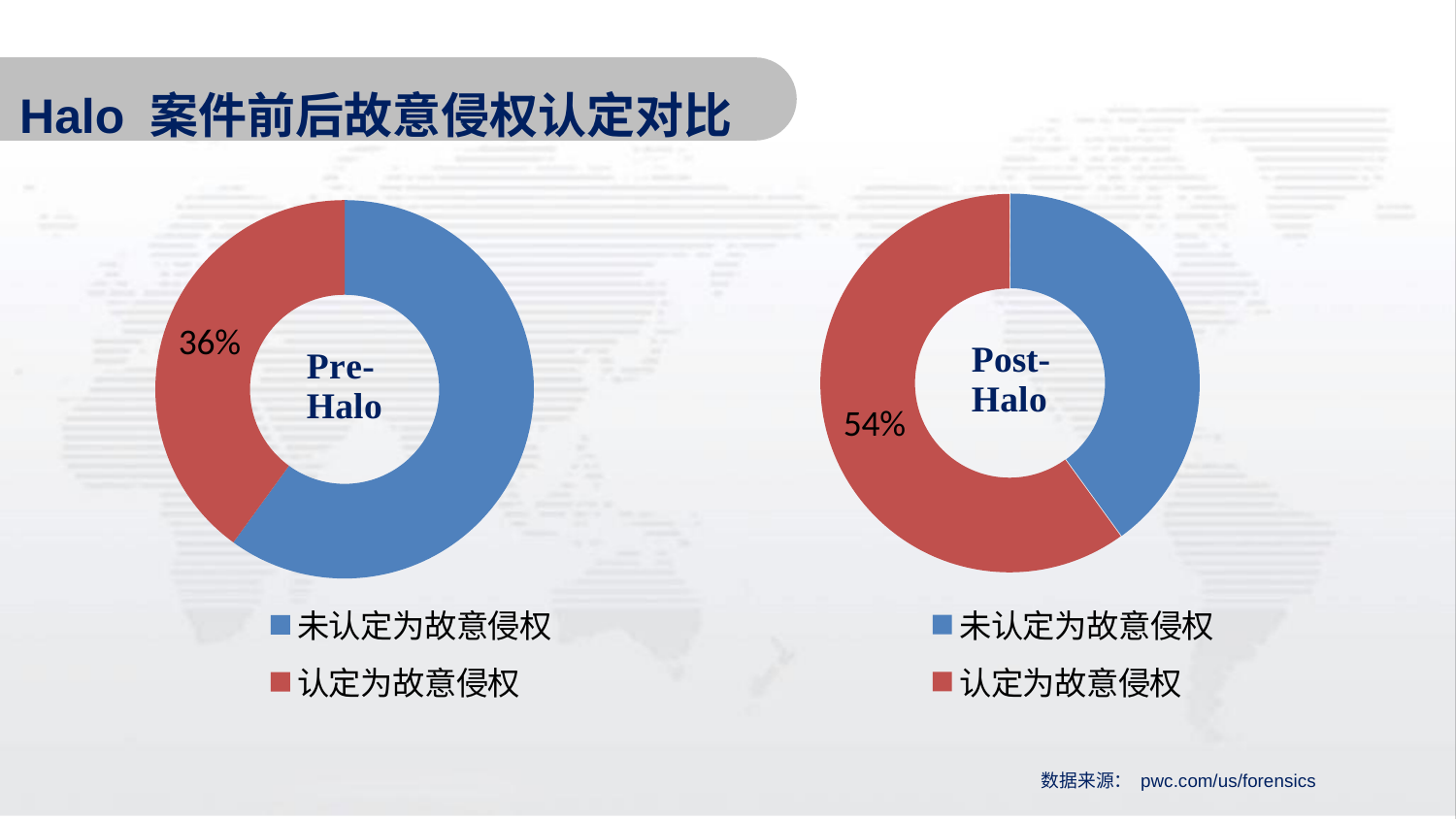

Halo 案件前后故意侵权认定对比

### Chart

| Category | 销售额 |
|---|---|
| 未认定为故意侵权 | 0.36 |
| 认定为故意侵权 | 0.54 |

### Chart

| Category | 销售额 |
|---|---|
| 未认定为故意侵权 | 0.54 |
| 认定为故意侵权 | 0.36 |
    数据来源： pwc.com/us/forensics